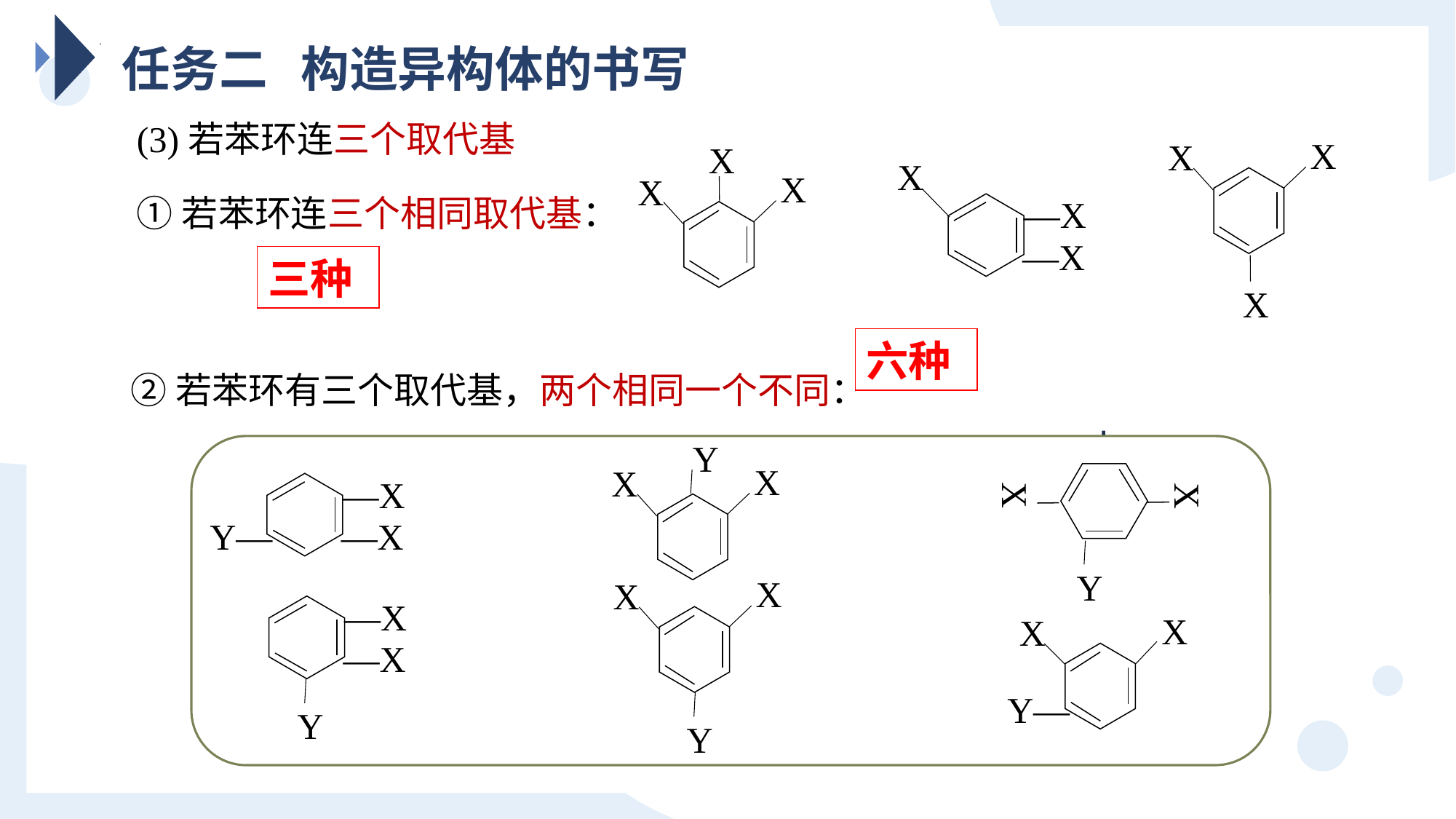

任务二   构造异构体的书写

(3)若苯环连三个取代基
X
X

X
X
X
X

X

—X
—X
①若苯环连三个相同取代基：
三种
六种
②若苯环有三个取代基，两个相同一个不同：
X

X

X
X

       Y
X
X

X

X
      Y

—X
—X
Y—
X
X

      Y

—X
—X
      Y
X
X

Y—

—X
—X